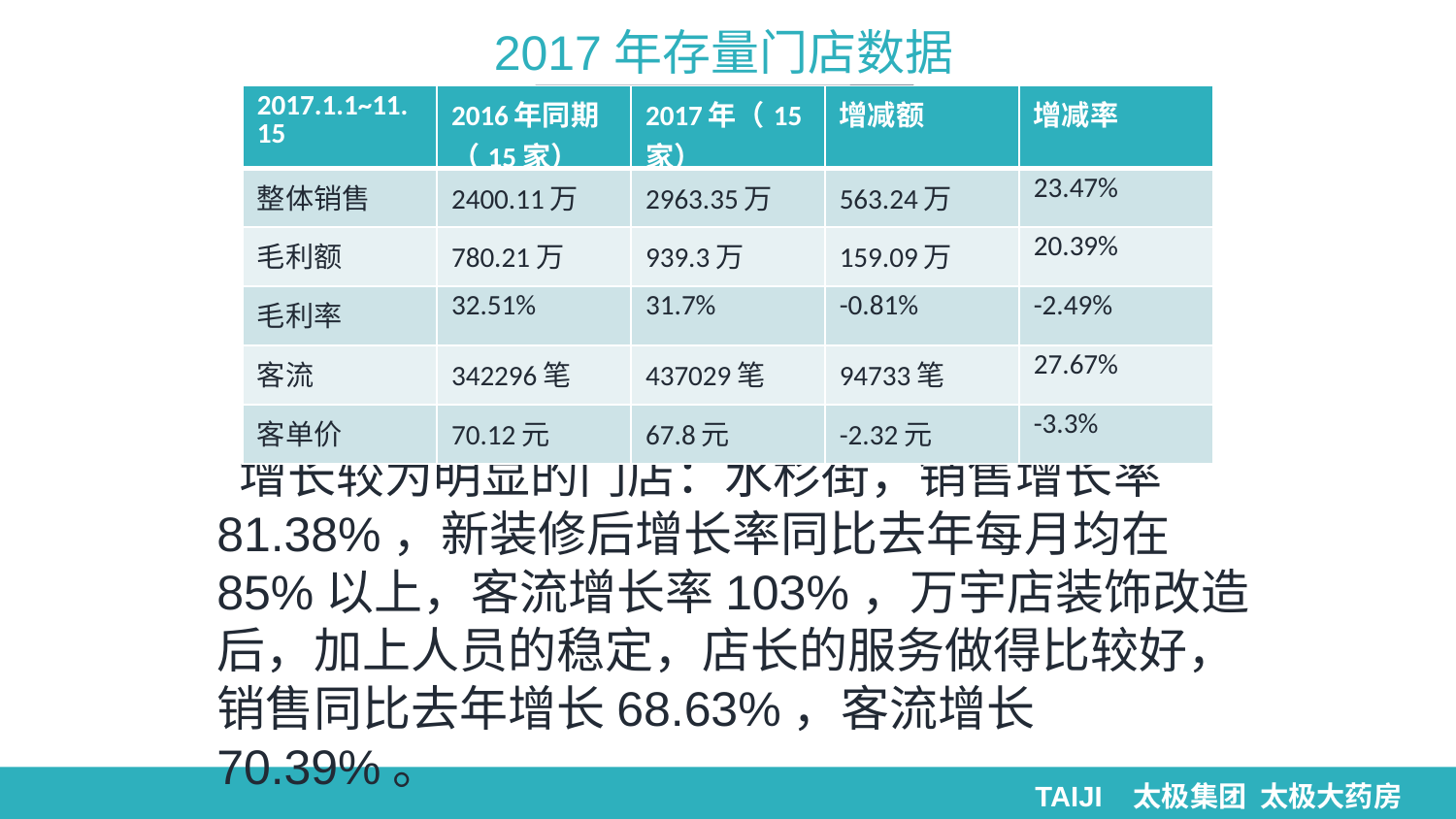

2017年存量门店数据
| 2017.1.1~11.15 | 2016年同期（15家） | 2017年（15 家） | 增减额 | 增减率 |
| --- | --- | --- | --- | --- |
| 整体销售 | 2400.11万 | 2963.35万 | 563.24万 | 23.47% |
| 毛利额 | 780.21万 | 939.3万 | 159.09万 | 20.39% |
| 毛利率 | 32.51% | 31.7% | -0.81% | -2.49% |
| 客流 | 342296笔 | 437029笔 | 94733笔 | 27.67% |
| 客单价 | 70.12元 | 67.8元 | -2.32元 | -3.3% |

 增长较为明显的门店：水杉街，销售增长率81.38%，新装修后增长率同比去年每月均在85%以上，客流增长率103%，万宇店装饰改造后，加上人员的稳定，店长的服务做得比较好，销售同比去年增长68.63%，客流增长70.39%。

TAIJI   太极集团  太极大药房